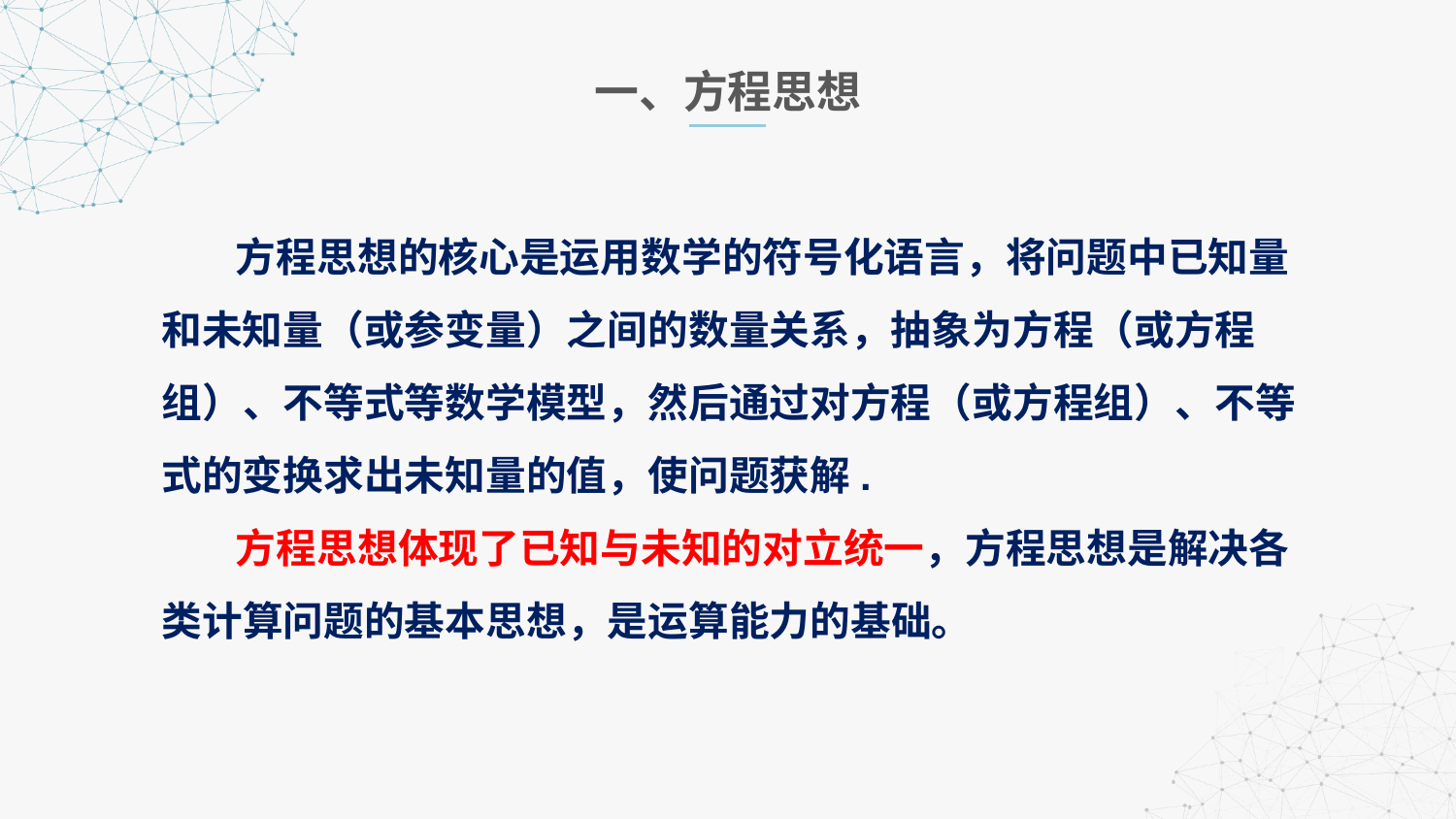

一、方程思想
       方程思想的核心是运用数学的符号化语言，将问题中已知量和未知量（或参变量）之间的数量关系，抽象为方程（或方程组）、不等式等数学模型，然后通过对方程（或方程组）、不等式的变换求出未知量的值，使问题获解.
       方程思想体现了已知与未知的对立统一，方程思想是解决各类计算问题的基本思想，是运算能力的基础。